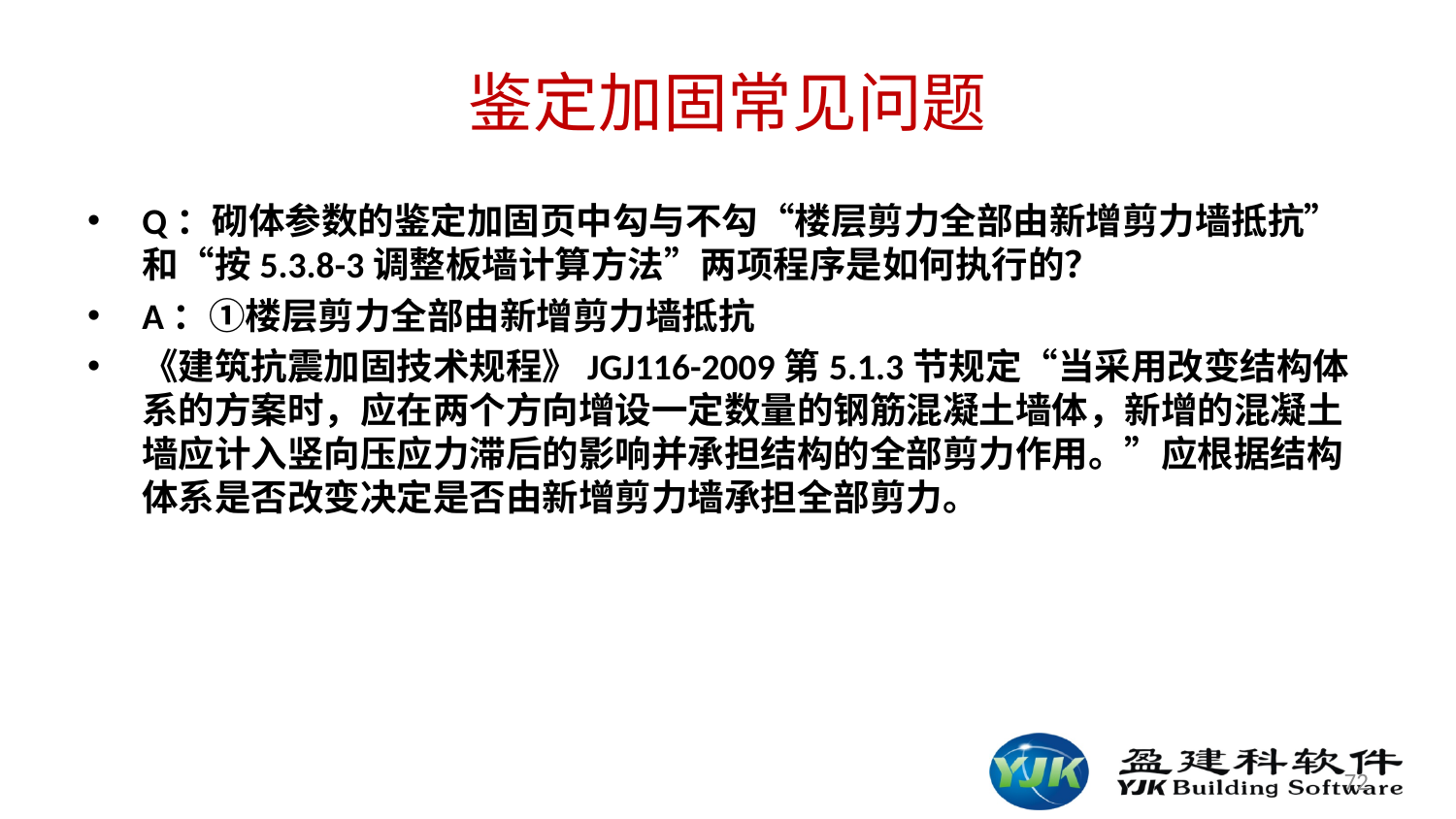

# 鉴定加固常见问题
Q：砌体参数的鉴定加固页中勾与不勾“楼层剪力全部由新增剪力墙抵抗”和“按5.3.8-3调整板墙计算方法”两项程序是如何执行的？
A：①楼层剪力全部由新增剪力墙抵抗
《建筑抗震加固技术规程》JGJ116-2009第5.1.3节规定“当采用改变结构体系的方案时，应在两个方向增设一定数量的钢筋混凝土墙体，新增的混凝土墙应计入竖向压应力滞后的影响并承担结构的全部剪力作用。”应根据结构体系是否改变决定是否由新增剪力墙承担全部剪力。

72